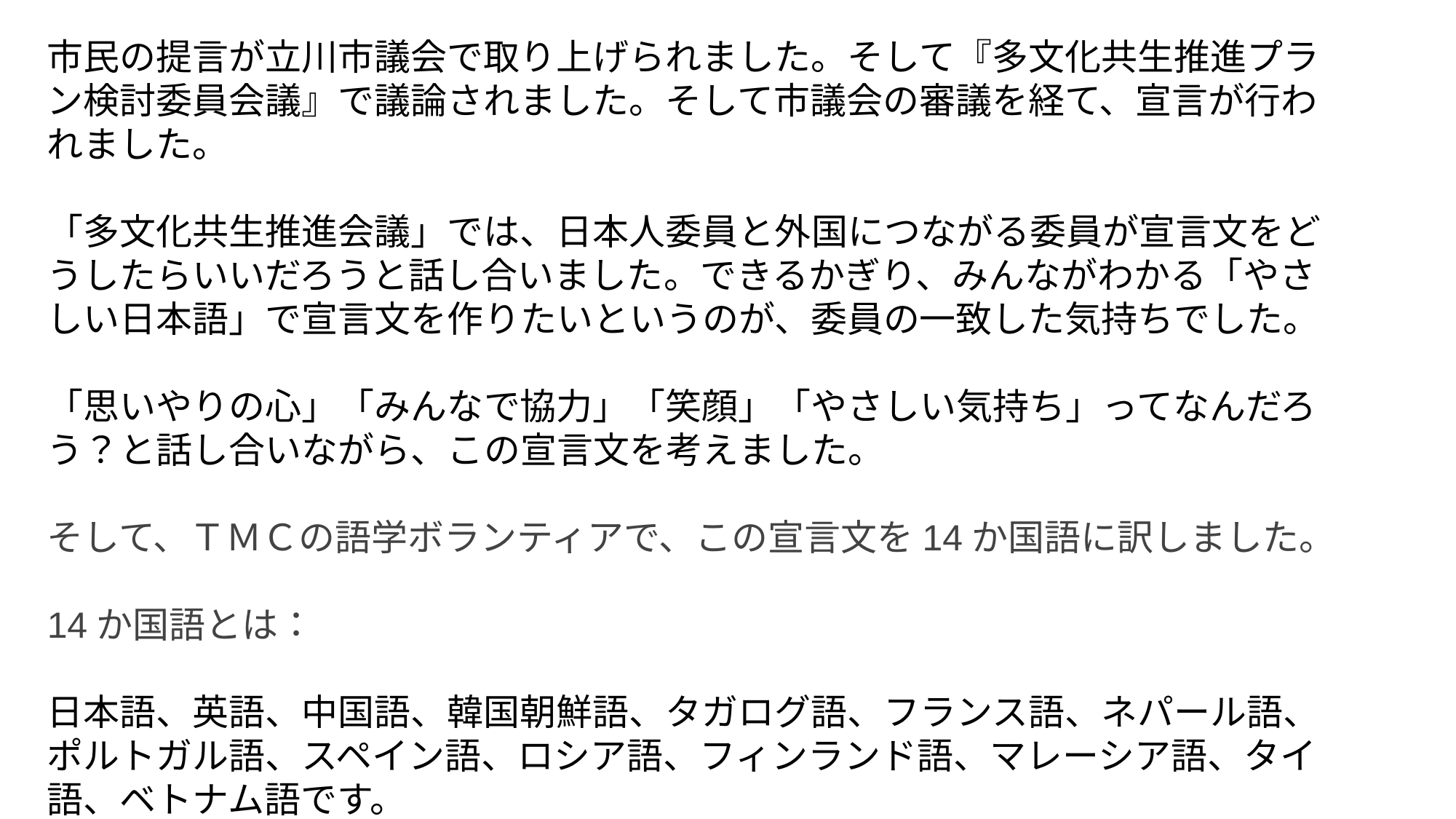

市民の提言が立川市議会で取り上げられました。そして『多文化共生推進プラン検討委員会議』で議論されました。そして市議会の審議を経て、宣言が行われました。

「多文化共生推進会議」では、日本人委員と外国につながる委員が宣言文をどうしたらいいだろうと話し合いました。できるかぎり、みんながわかる「やさしい日本語」で宣言文を作りたいというのが、委員の一致した気持ちでした。

「思いやりの心」「みんなで協力」「笑顔」「やさしい気持ち」ってなんだろう？と話し合いながら、この宣言文を考えました。

そして、ＴＭＣの語学ボランティアで、この宣言文を14か国語に訳しました。

14か国語とは：

日本語、英語、中国語、韓国朝鮮語、タガログ語、フランス語、ネパール語、ポルトガル語、スペイン語、ロシア語、フィンランド語、マレーシア語、タイ語、ベトナム語です。